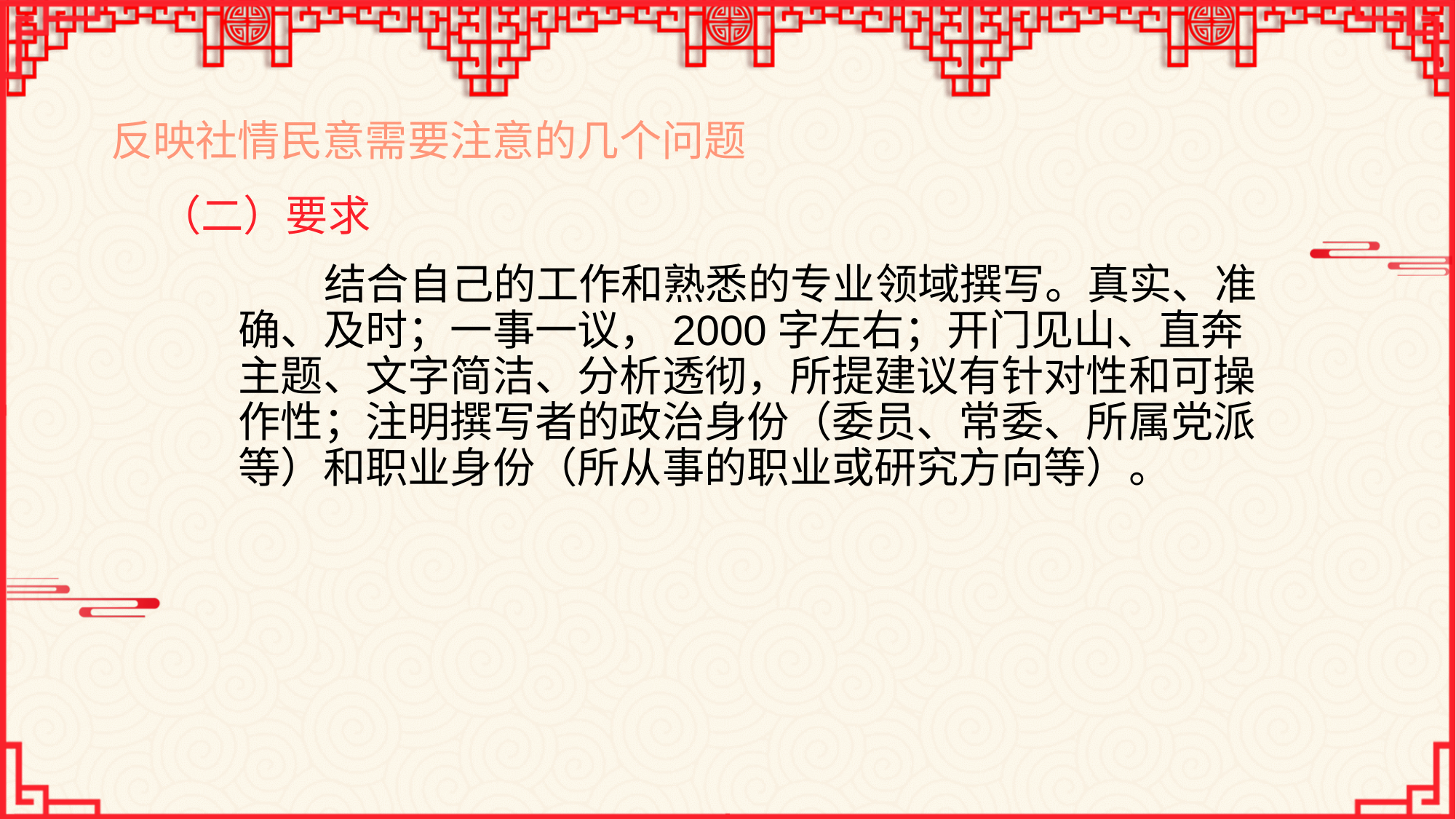

# 反映社情民意需要注意的几个问题
（二）要求
结合自己的工作和熟悉的专业领域撰写。真实、准确、及时；一事一议，2000字左右；开门见山、直奔主题、文字简洁、分析透彻，所提建议有针对性和可操作性；注明撰写者的政治身份（委员、常委、所属党派等）和职业身份（所从事的职业或研究方向等）。